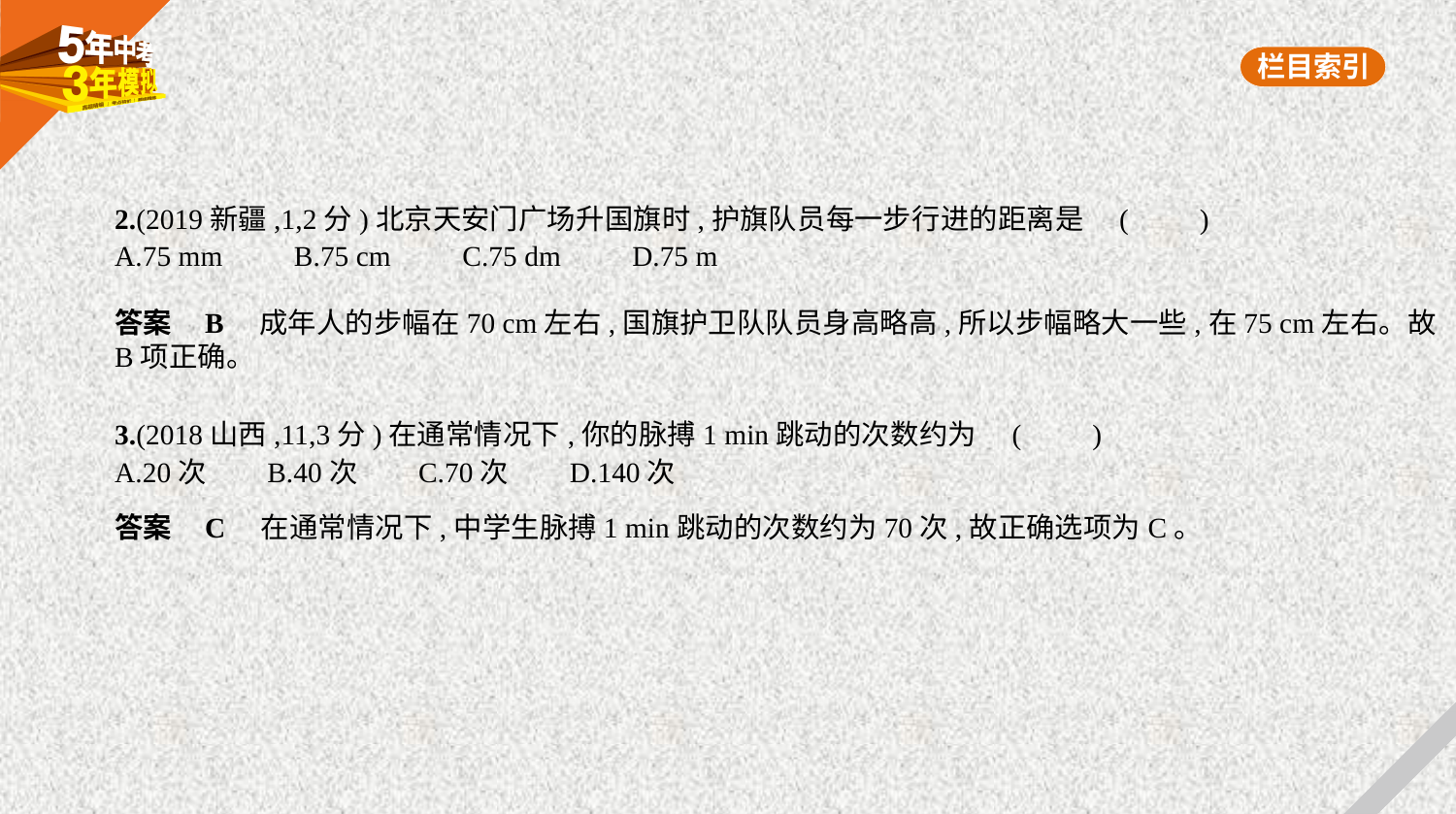

2.(2019新疆,1,2分)北京天安门广场升国旗时,护旗队员每一步行进的距离是 (　　)
A.75 mm　　B.75 cm　　C.75 dm　　D.75 m
答案    B　成年人的步幅在70 cm左右,国旗护卫队队员身高略高,所以步幅略大一些,在75 cm左右。故
B项正确。
3.(2018山西,11,3分)在通常情况下,你的脉搏1 min跳动的次数约为 (　　)
A.20次　    B.40次　    C.70次　    D.140次
答案    C　在通常情况下,中学生脉搏1 min跳动的次数约为70次,故正确选项为C。